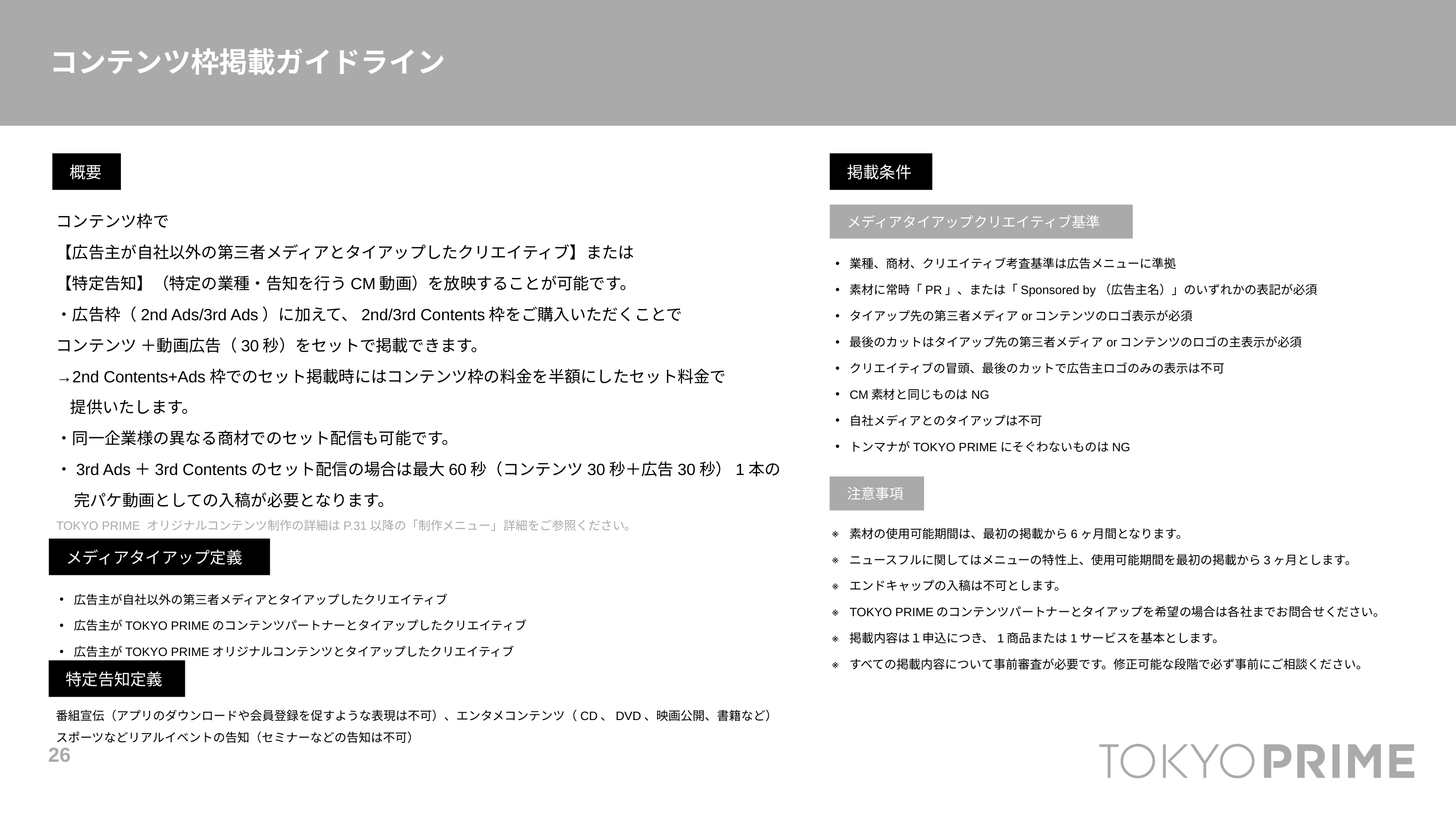

コンテンツ枠掲載ガイドライン
概要
掲載条件
コンテンツ枠で
【広告主が自社以外の第三者メディアとタイアップしたクリエイティブ】または
【特定告知】（特定の業種・告知を行うCM動画）を放映することが可能です。
・広告枠（2nd Ads/3rd Ads）に加えて、2nd/3rd Contents枠をご購入いただくことで
コンテンツ ＋動画広告（30秒）をセットで掲載できます。
→2nd Contents+Ads枠でのセット掲載時にはコンテンツ枠の料金を半額にしたセット料金で
提供いたします。
・同一企業様の異なる商材でのセット配信も可能です。
・3rd Ads＋3rd Contentsのセット配信の場合は最大60秒（コンテンツ30秒＋広告30秒）1本の
完パケ動画としての入稿が必要となります。
TOKYO PRIME オリジナルコンテンツ制作の詳細はP.31以降の「制作メニュー」詳細をご参照ください。
メディアタイアップクリエイティブ基準
業種、商材、クリエイティブ考査基準は広告メニューに準拠
素材に常時「PR」、または「Sponsored by（広告主名）」のいずれかの表記が必須
タイアップ先の第三者メディアorコンテンツのロゴ表示が必須
最後のカットはタイアップ先の第三者メディアorコンテンツのロゴの主表示が必須
クリエイティブの冒頭、最後のカットで広告主ロゴのみの表示は不可
CM素材と同じものはNG
自社メディアとのタイアップは不可
トンマナがTOKYO PRIMEにそぐわないものはNG
注意事項
素材の使用可能期間は、最初の掲載から6ヶ月間となります。
ニュースフルに関してはメニューの特性上、使用可能期間を最初の掲載から3ヶ月とします。
エンドキャップの入稿は不可とします。
TOKYO PRIMEのコンテンツパートナーとタイアップを希望の場合は各社までお問合せください。
掲載内容は１申込につき、1商品または1サービスを基本とします。
すべての掲載内容について事前審査が必要です。修正可能な段階で必ず事前にご相談ください。
メディアタイアップ定義
広告主が自社以外の第三者メディアとタイアップしたクリエイティブ
広告主がTOKYO PRIMEのコンテンツパートナーとタイアップしたクリエイティブ
広告主がTOKYO PRIMEオリジナルコンテンツとタイアップしたクリエイティブ
特定告知定義
番組宣伝（アプリのダウンロードや会員登録を促すような表現は不可）、エンタメコンテンツ（CD、DVD、映画公開、書籍など）
スポーツなどリアルイベントの告知（セミナーなどの告知は不可）
26